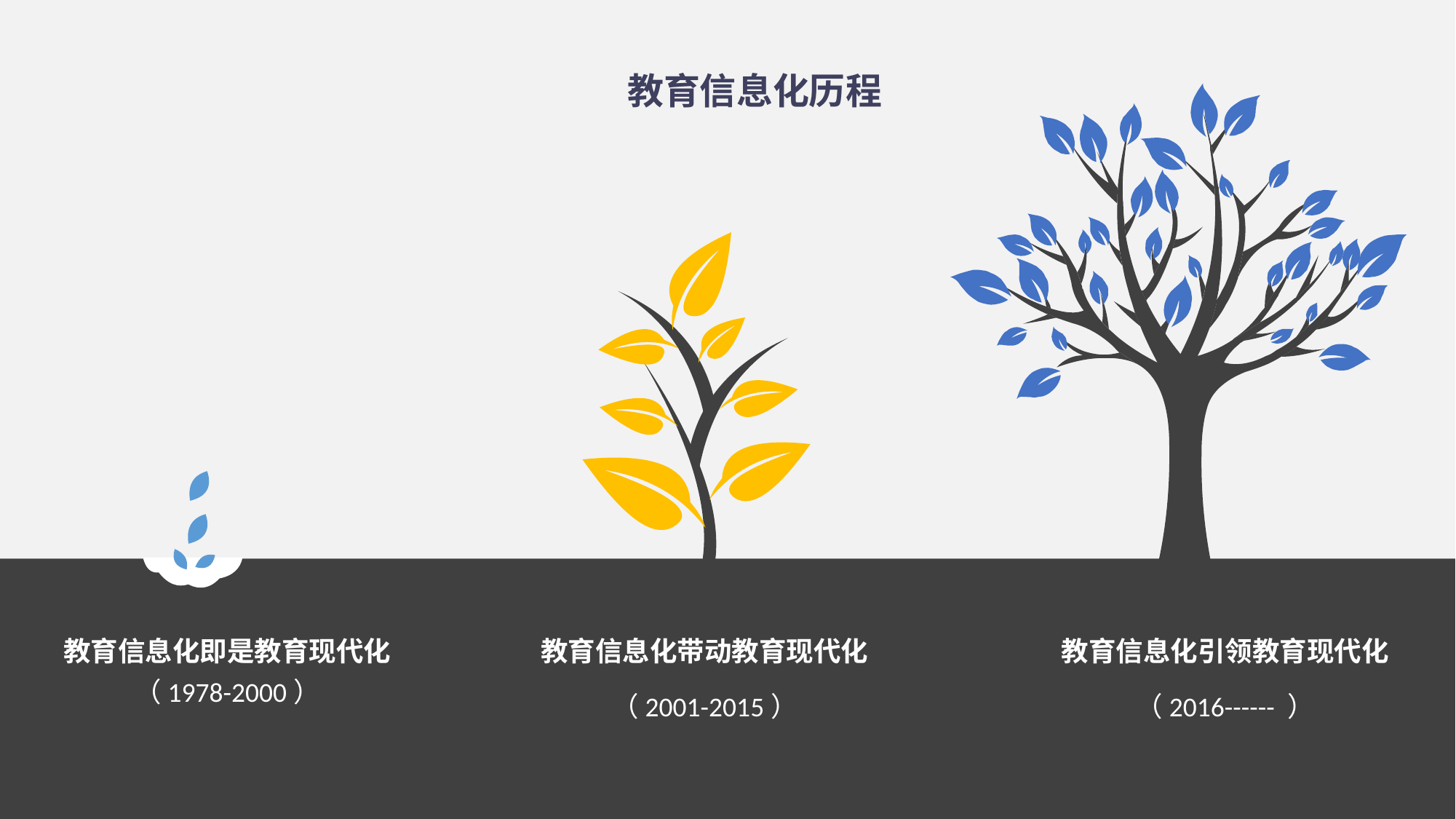

教育信息化历程

教育信息化即是教育现代化
（1978-2000）

教育信息化带动教育现代化
（2001-2015）
教育信息化引领教育现代化
（2016------ ）